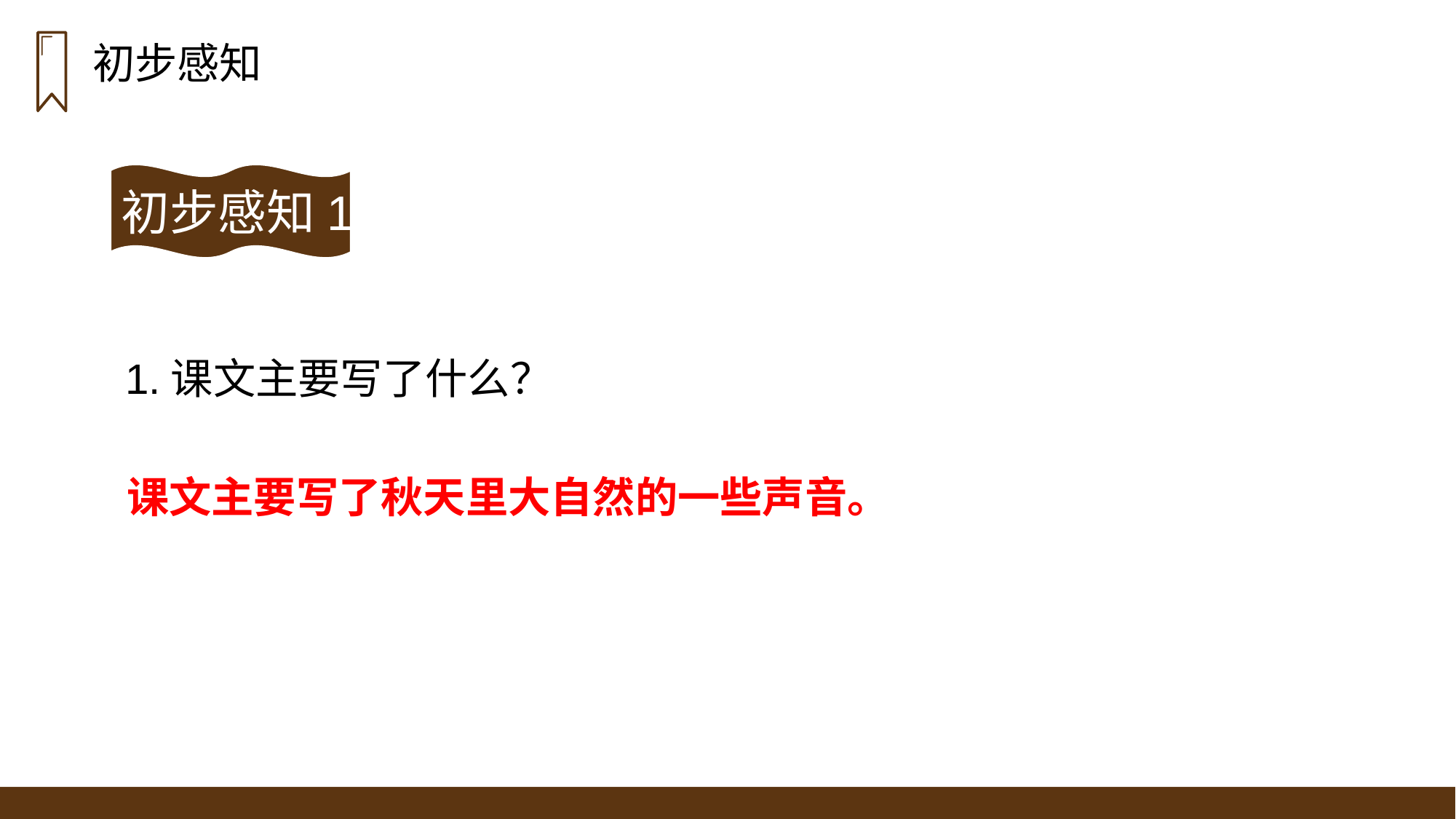

初步感知
初步感知1
    1.课文主要写了什么？
    课文主要写了秋天里大自然的一些声音。